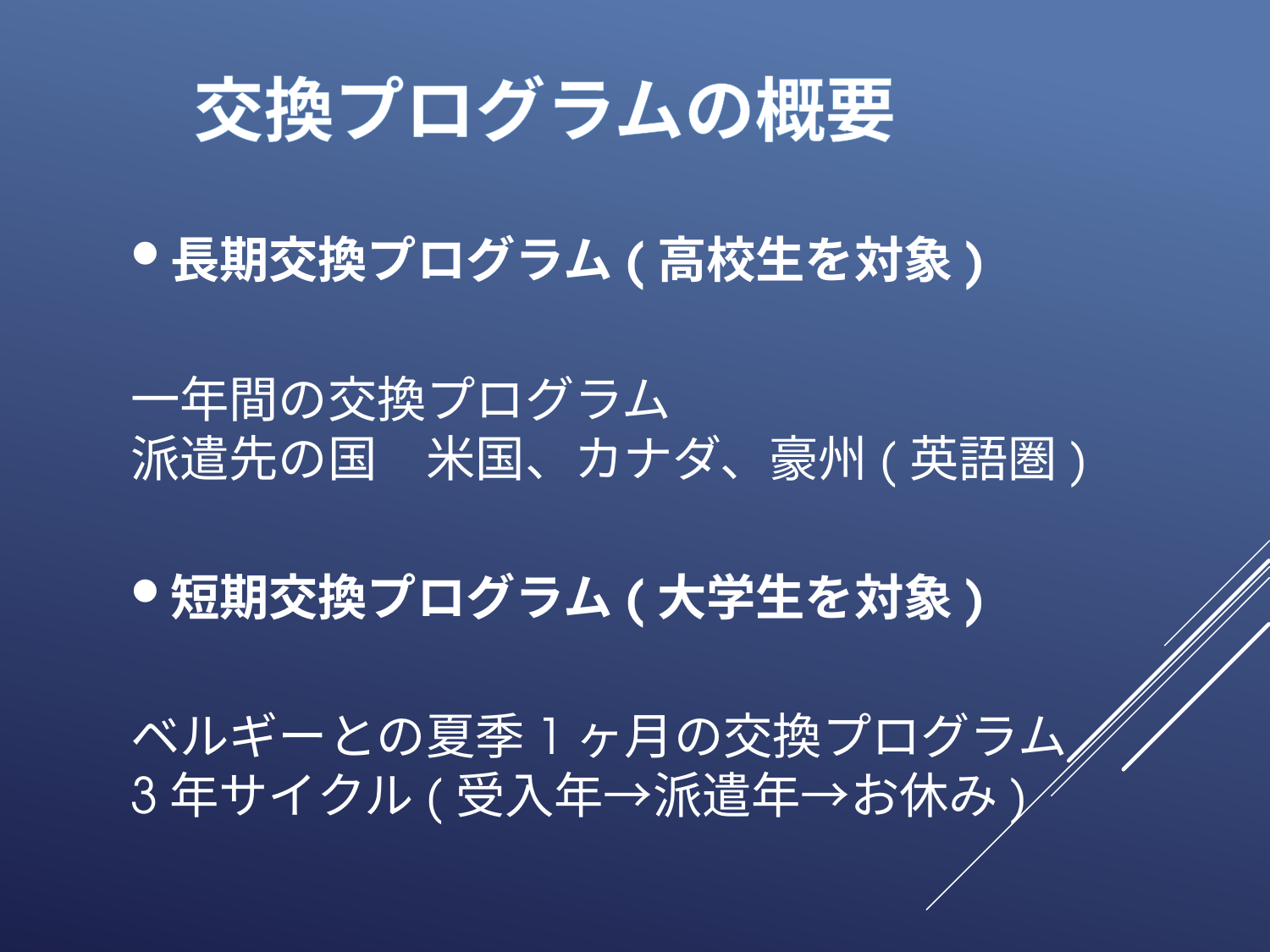

# 交換プログラムの概要
長期交換プログラム(高校生を対象)
一年間の交換プログラム
派遣先の国　米国、カナダ、豪州(英語圏)
短期交換プログラム(大学生を対象)
ベルギーとの夏季1ヶ月の交換プログラム
3年サイクル(受入年→派遣年→お休み)